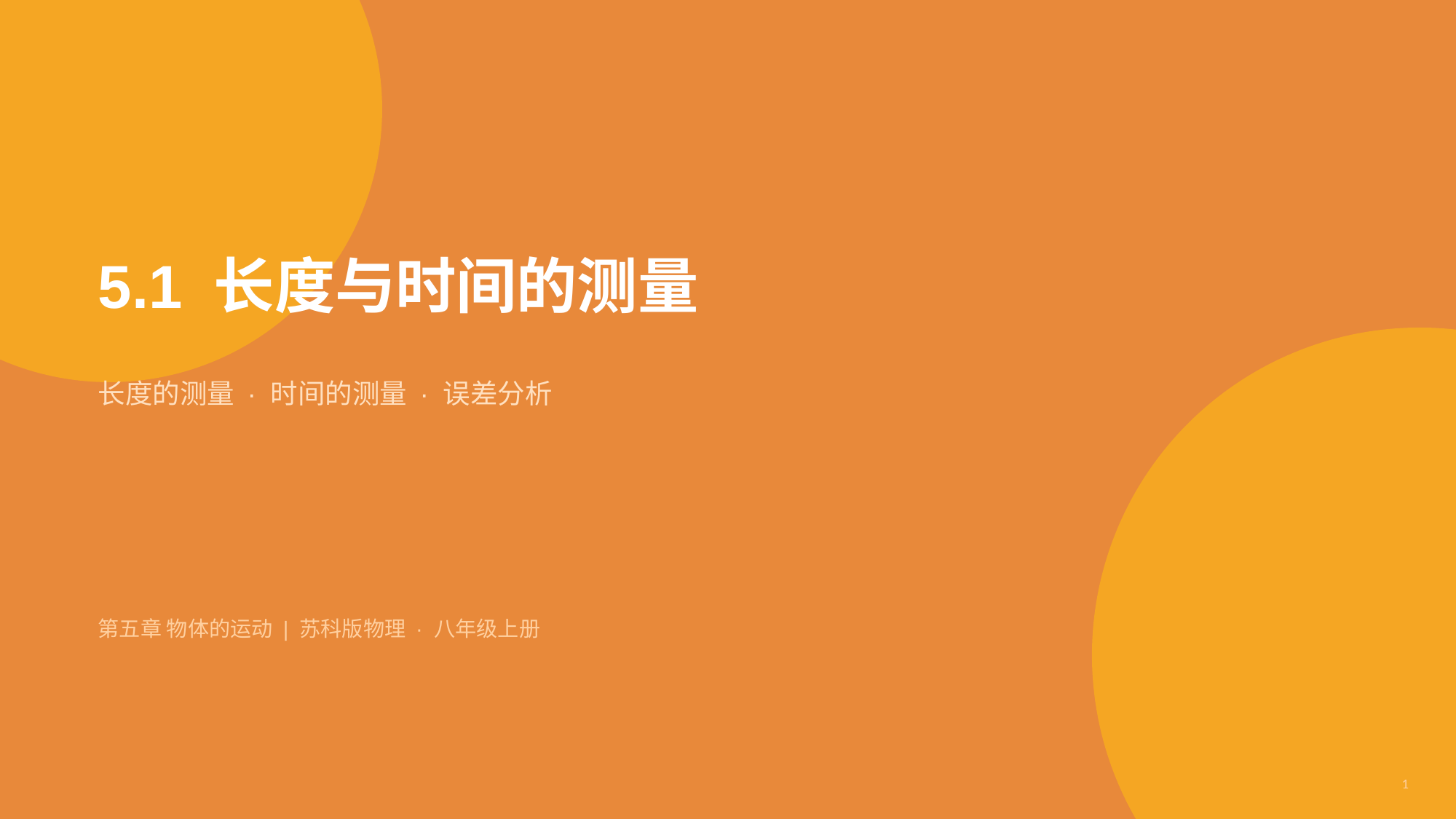

5.1 长度与时间的测量

长度的测量 · 时间的测量 · 误差分析
第五章 物体的运动 | 苏科版物理 · 八年级上册
1